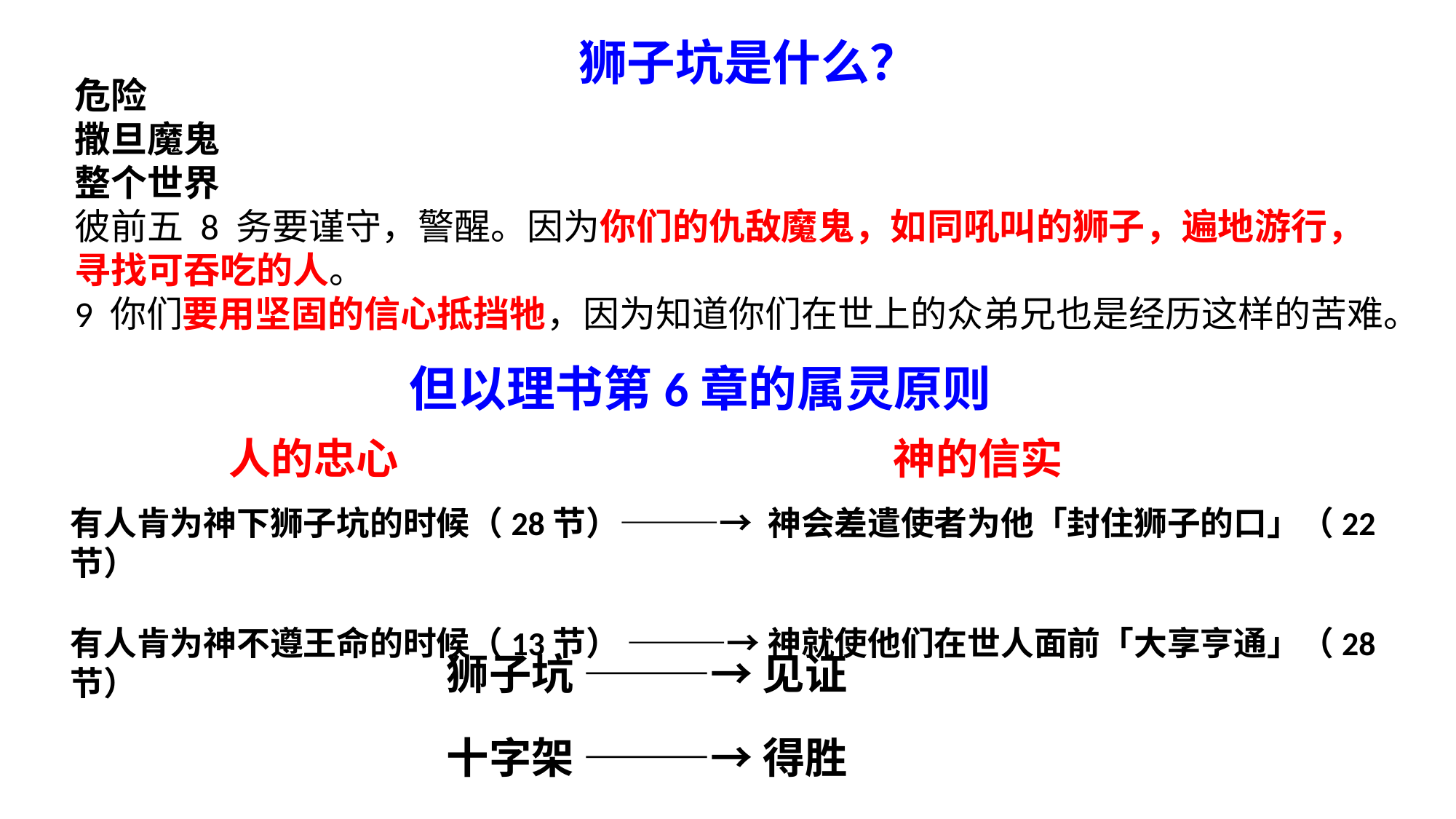

狮子坑是什么？
危险
撒旦魔鬼
整个世界
彼前五 8 务要谨守，警醒。因为你们的仇敌魔鬼，如同吼叫的狮子，遍地游行，寻找可吞吃的人。
9 你们要用坚固的信心抵挡牠，因为知道你们在世上的众弟兄也是经历这样的苦难。
但以理书第6章的属灵原则
人的忠心   					 神的信实
有人肯为神下狮子坑的时候（28节）———→  神会差遣使者为他「封住狮子的口」（22节）

有人肯为神不遵王命的时候（13节） ———→ 神就使他们在世人面前「大享亨通」（28节）
狮子坑 ———→ 见证

十字架 ———→ 得胜